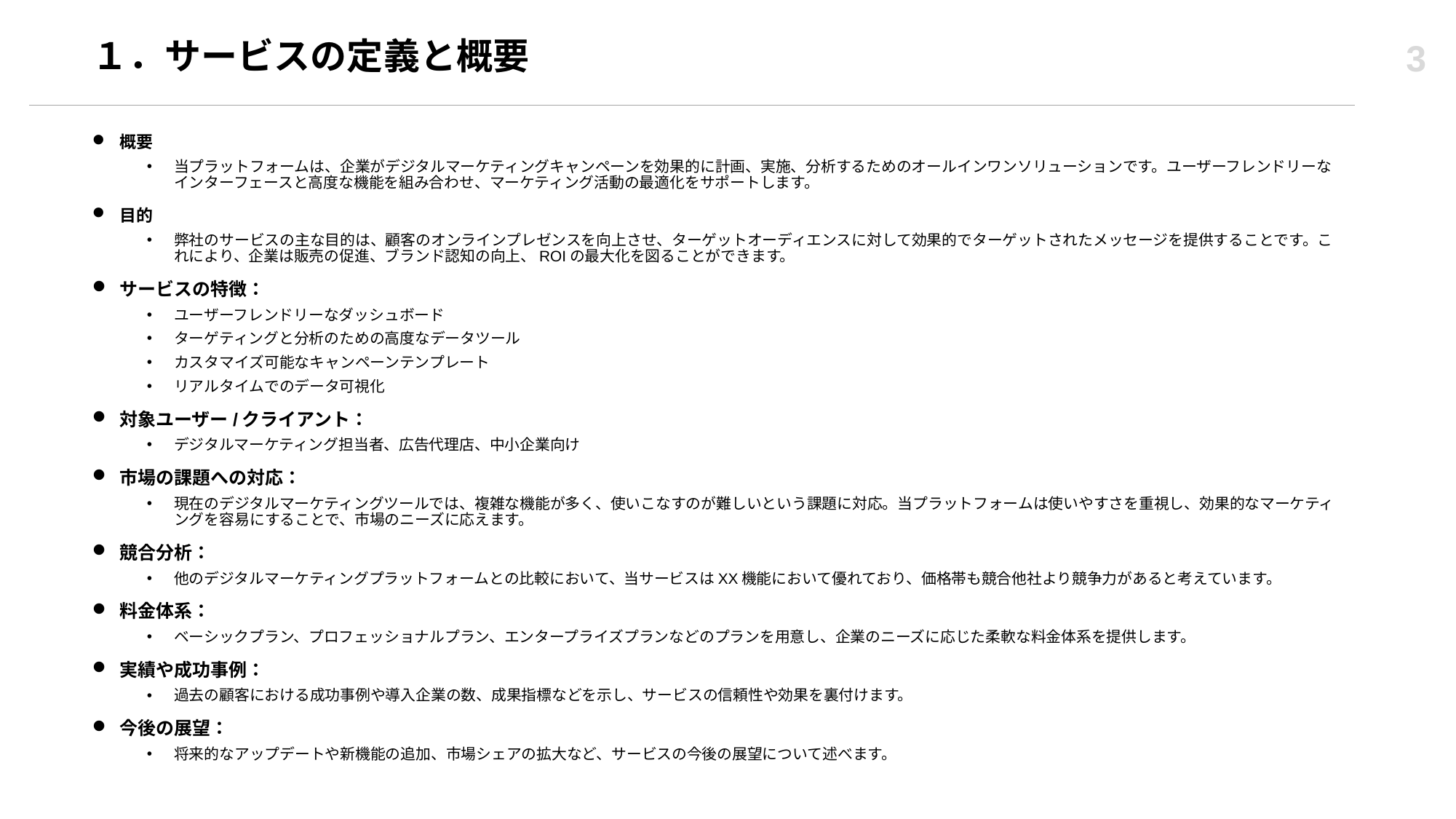

3
# １．サービスの定義と概要
概要
当プラットフォームは、企業がデジタルマーケティングキャンペーンを効果的に計画、実施、分析するためのオールインワンソリューションです。ユーザーフレンドリーなインターフェースと高度な機能を組み合わせ、マーケティング活動の最適化をサポートします。
目的
弊社のサービスの主な目的は、顧客のオンラインプレゼンスを向上させ、ターゲットオーディエンスに対して効果的でターゲットされたメッセージを提供することです。これにより、企業は販売の促進、ブランド認知の向上、ROIの最大化を図ることができます。
サービスの特徴：
ユーザーフレンドリーなダッシュボード
ターゲティングと分析のための高度なデータツール
カスタマイズ可能なキャンペーンテンプレート
リアルタイムでのデータ可視化
対象ユーザー/クライアント：
デジタルマーケティング担当者、広告代理店、中小企業向け
市場の課題への対応：
現在のデジタルマーケティングツールでは、複雑な機能が多く、使いこなすのが難しいという課題に対応。当プラットフォームは使いやすさを重視し、効果的なマーケティングを容易にすることで、市場のニーズに応えます。
競合分析：
他のデジタルマーケティングプラットフォームとの比較において、当サービスはXX機能において優れており、価格帯も競合他社より競争力があると考えています。
料金体系：
ベーシックプラン、プロフェッショナルプラン、エンタープライズプランなどのプランを用意し、企業のニーズに応じた柔軟な料金体系を提供します。
実績や成功事例：
過去の顧客における成功事例や導入企業の数、成果指標などを示し、サービスの信頼性や効果を裏付けます。
今後の展望：
将来的なアップデートや新機能の追加、市場シェアの拡大など、サービスの今後の展望について述べます。